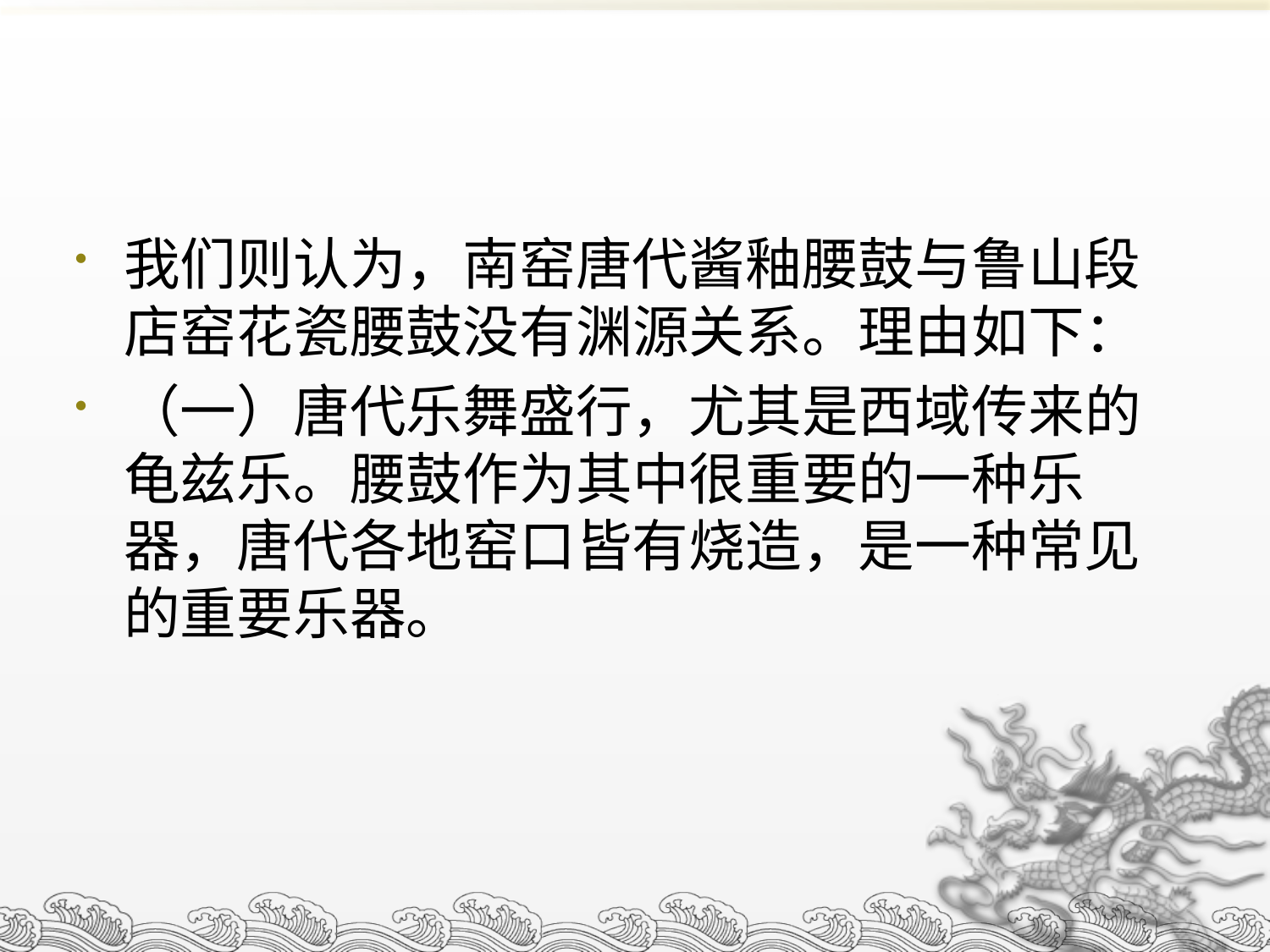

#
我们则认为，南窑唐代酱釉腰鼓与鲁山段店窑花瓷腰鼓没有渊源关系。理由如下：
（一）唐代乐舞盛行，尤其是西域传来的龟兹乐。腰鼓作为其中很重要的一种乐器，唐代各地窑口皆有烧造，是一种常见的重要乐器。